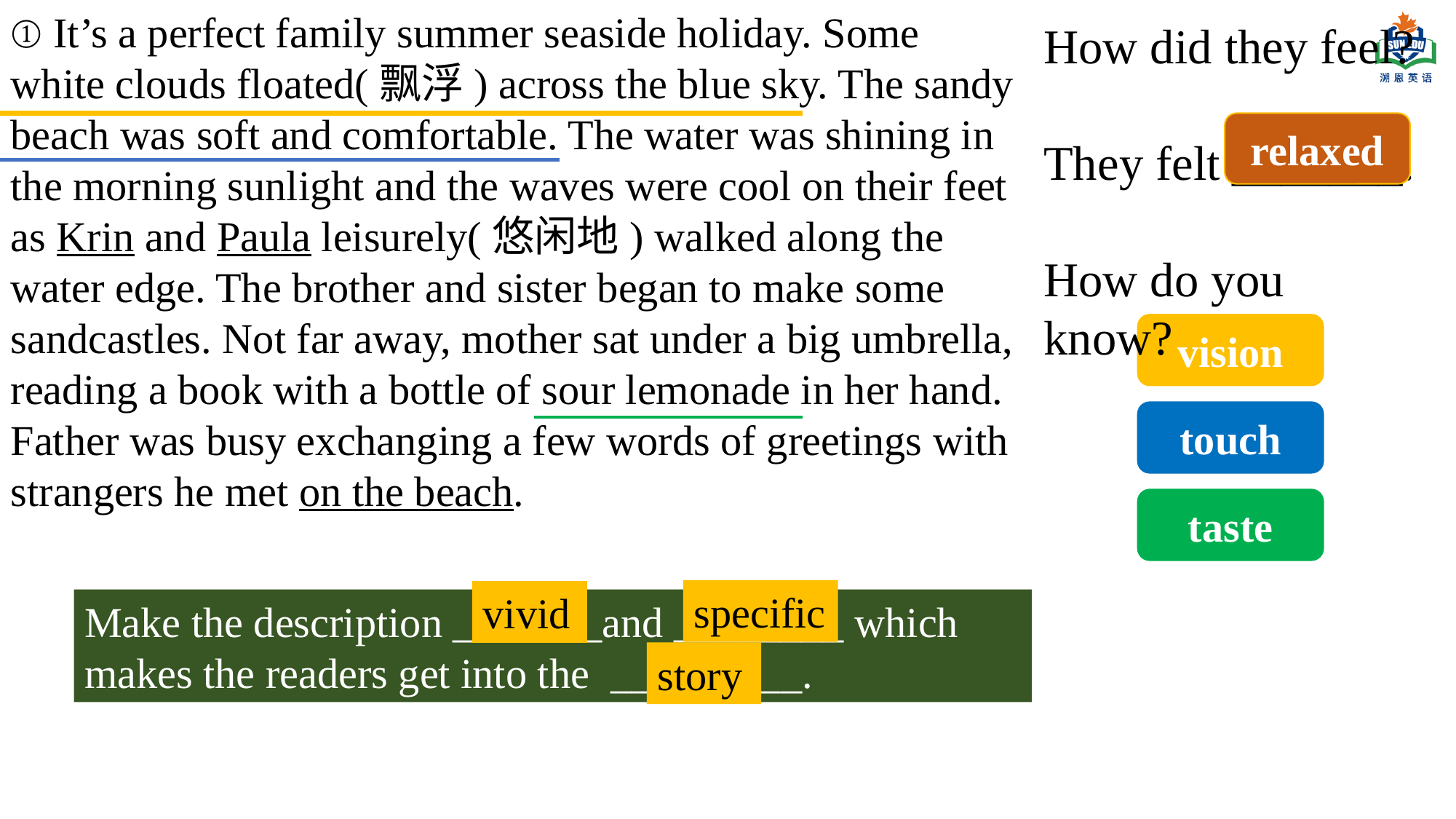

① It’s a perfect family summer seaside holiday. Some white clouds floated(飘浮) across the blue sky. The sandy beach was soft and comfortable. The water was shining in the morning sunlight and the waves were cool on their feet as Krin and Paula leisurely(悠闲地) walked along the water edge. The brother and sister began to make some sandcastles. Not far away, mother sat under a big umbrella, reading a book with a bottle of sour lemonade in her hand. Father was busy exchanging a few words of greetings with strangers he met on the beach.

How did they feel?

They felt _______.

How do you know?
relaxed
vision
touch
taste
specific
vivid
Make the description _______and ________ which makes the readers get into the  _________.
story